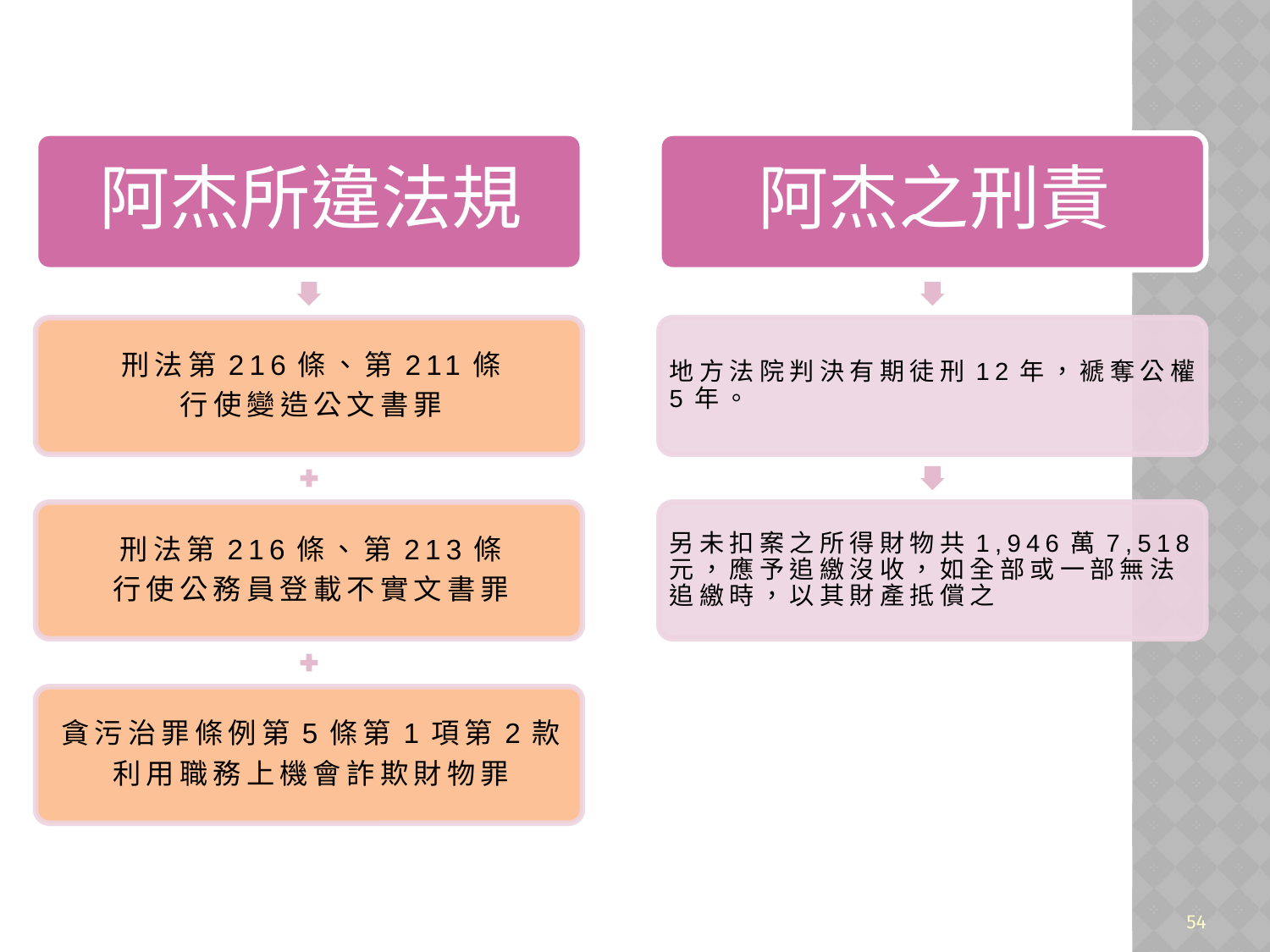

貳之三、偽造變造公文書案例解析
阿杰所違法規
刑法第216條、第211條
行使變造公文書罪
刑法第216條、第213條
行使公務員登載不實文書罪
貪污治罪條例第5條第1項第2款
利用職務上機會詐欺財物罪
阿杰之刑責
地方法院判決有期徒刑12年，褫奪公權5年。
另未扣案之所得財物共1,946萬7,518元，應予追繳沒收，如全部或一部無法追繳時，以其財產抵償之
54